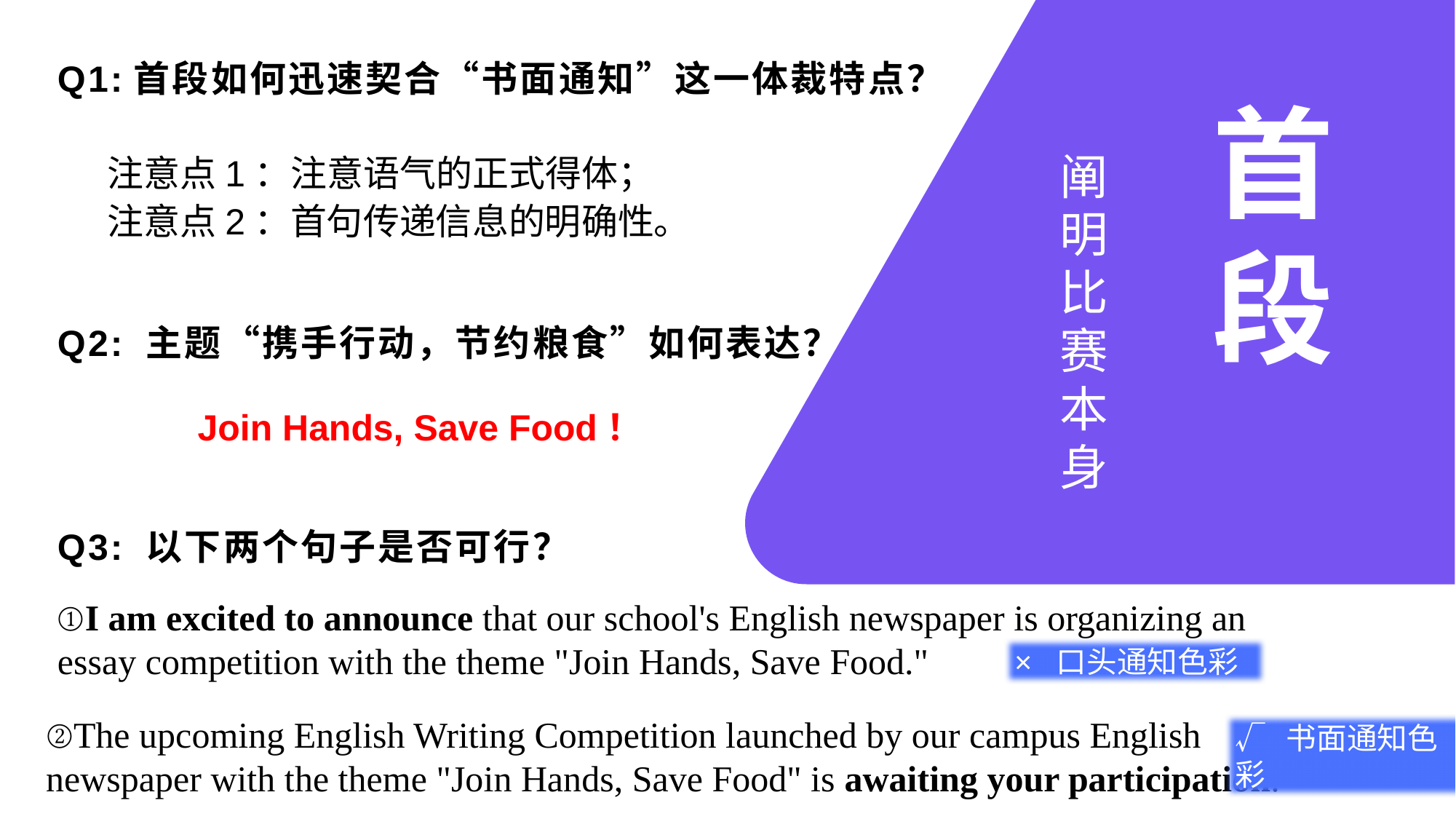

Q1:首段如何迅速契合“书面通知”这一体裁特点？

注意点1：注意语气的正式得体；
注意点2：首句传递信息的明确性。
阐
明
比
赛
本
身
# 首 段
Q2: 主题“携手行动，节约粮食”如何表达？

Join Hands, Save Food！
Q3: 以下两个句子是否可行？

①I am excited to announce that our school's English newspaper is organizing an essay competition with the theme "Join Hands, Save Food."
×  口头通知色彩
②The upcoming English Writing Competition launched by our campus English newspaper with the theme "Join Hands, Save Food" is awaiting your participation.
√  书面通知色彩